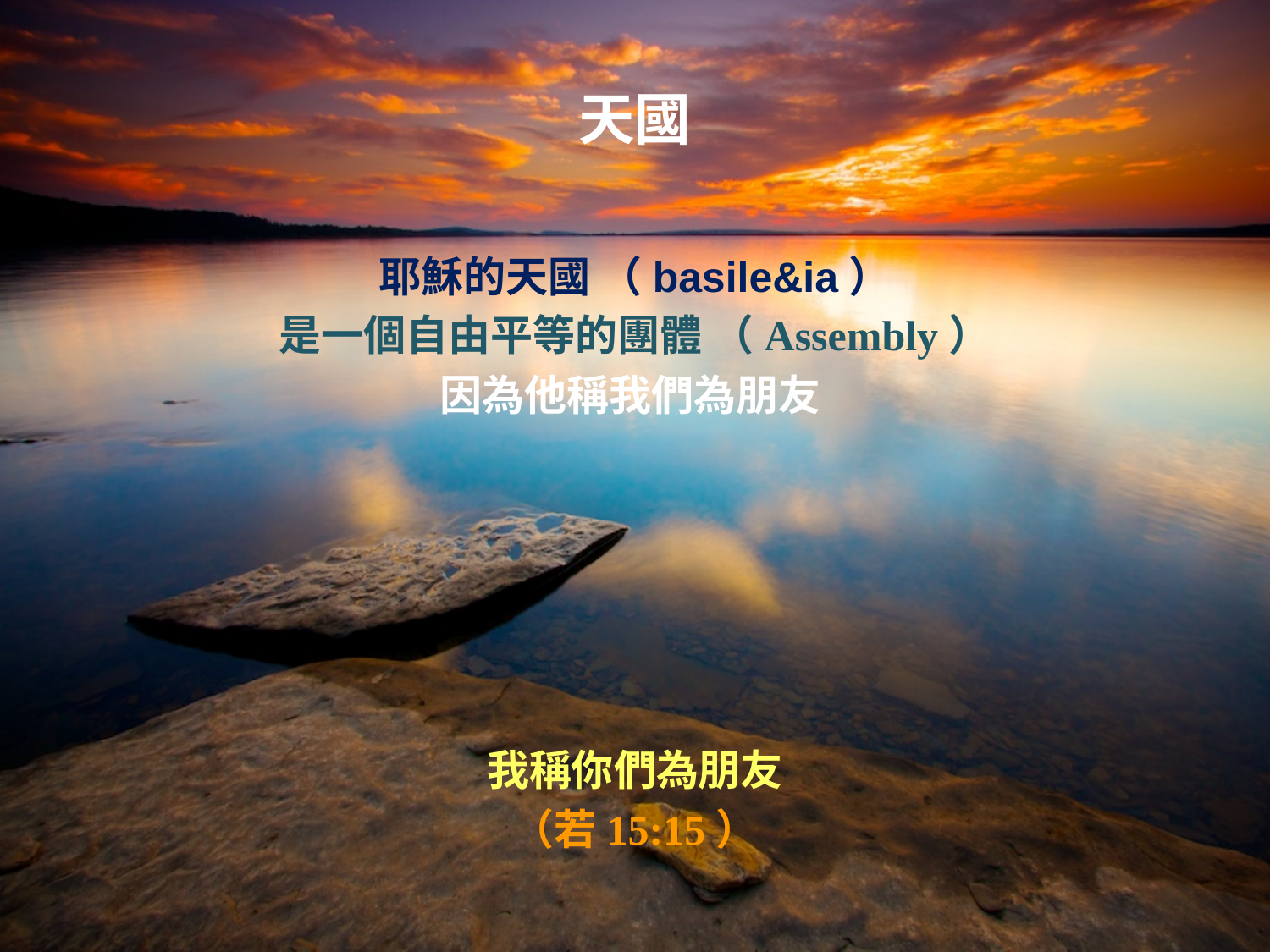

# 天國
耶穌的天國 （basile&ia）
是一個自由平等的團體 （Assembly）
因為他稱我們為朋友

我稱你們為朋友
（若15:15）